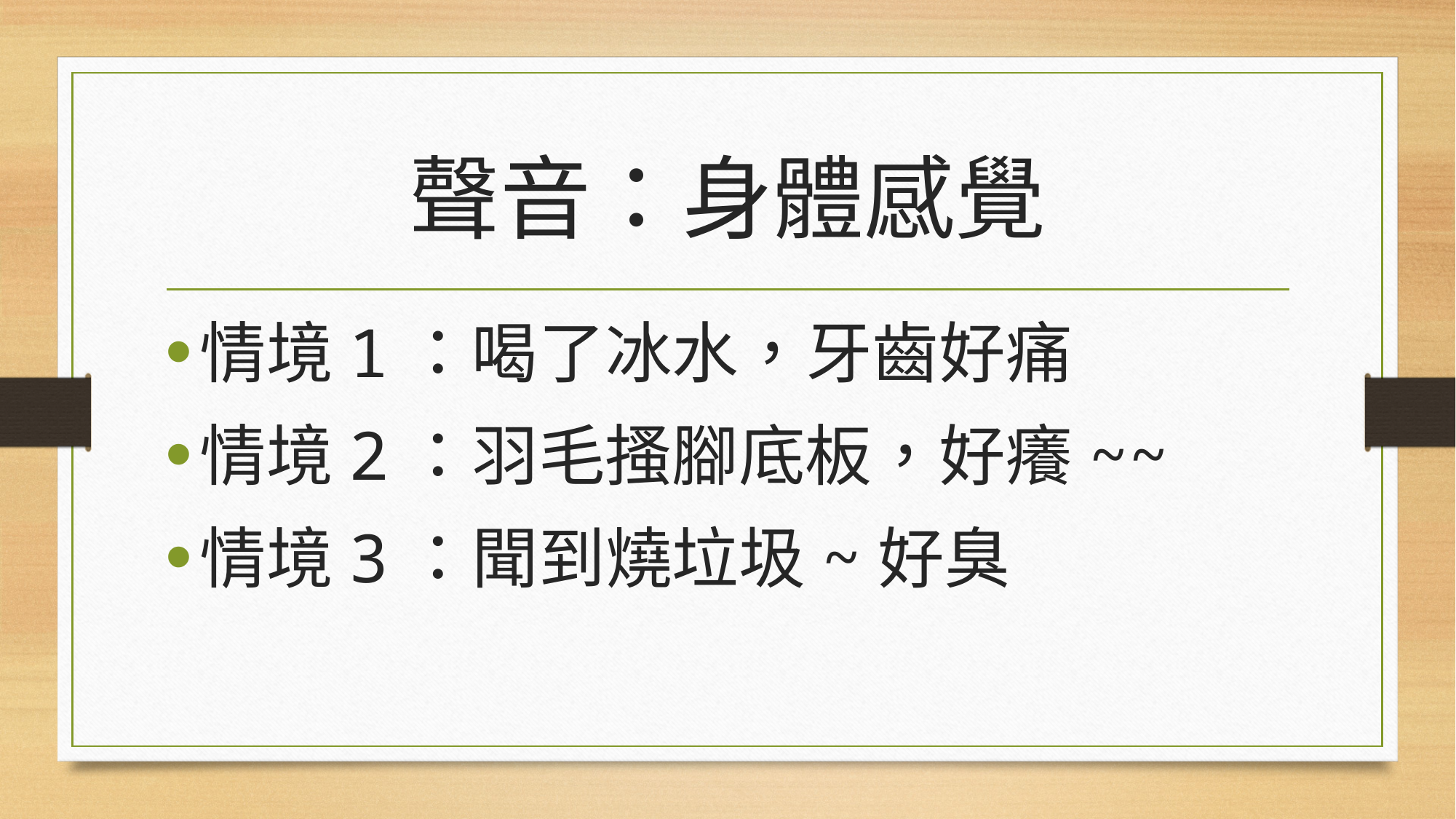

# 聲音：身體感覺
情境1：喝了冰水，牙齒好痛
情境2：羽毛搔腳底板，好癢~~
情境3：聞到燒垃圾~好臭